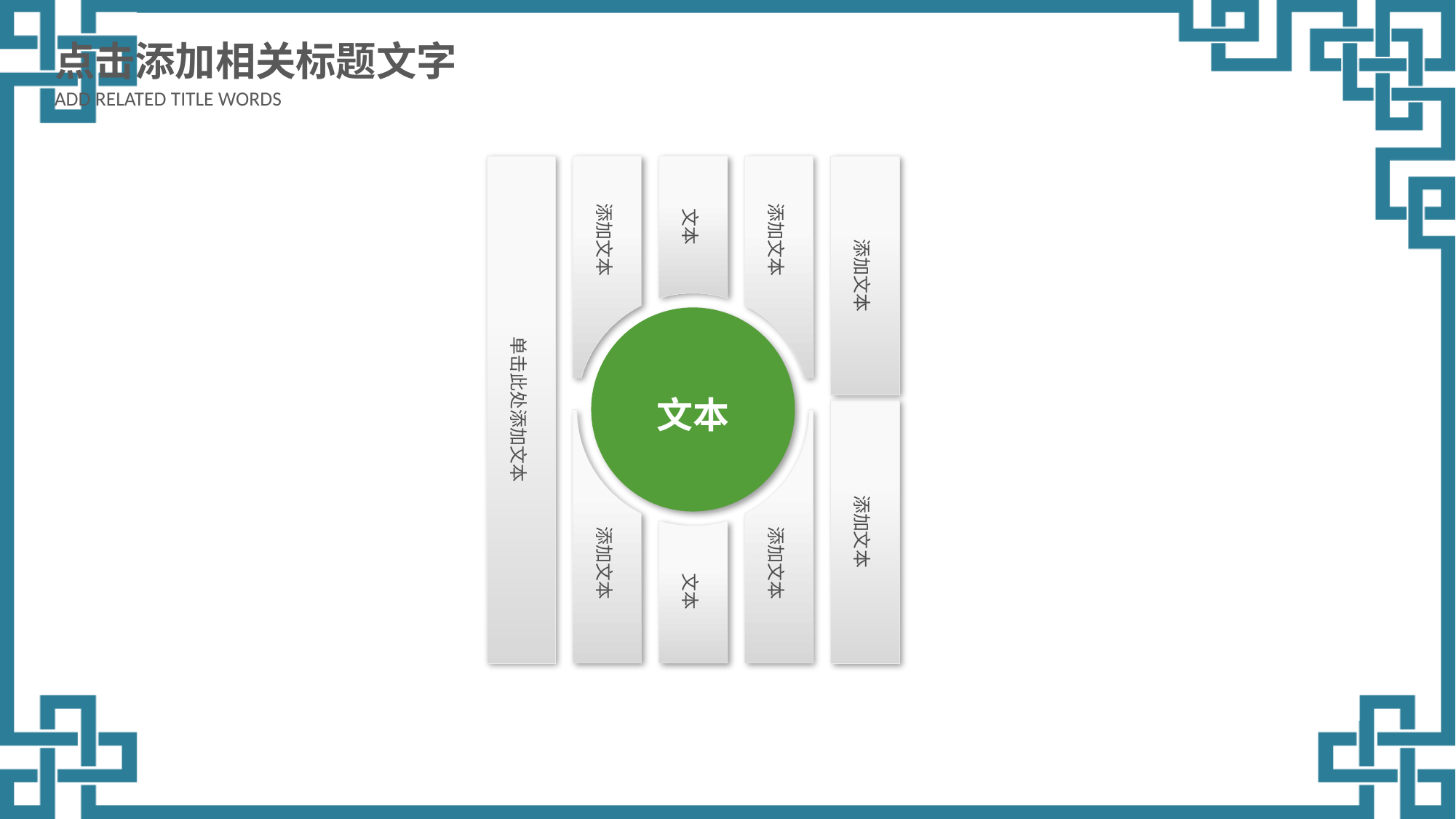

点击添加相关标题文字
ADD RELATED TITLE WORDS
单击此处添加文本
添加文本
文本
添加文本
添加文本
文本
添加文本
添加文本
添加文本
文本